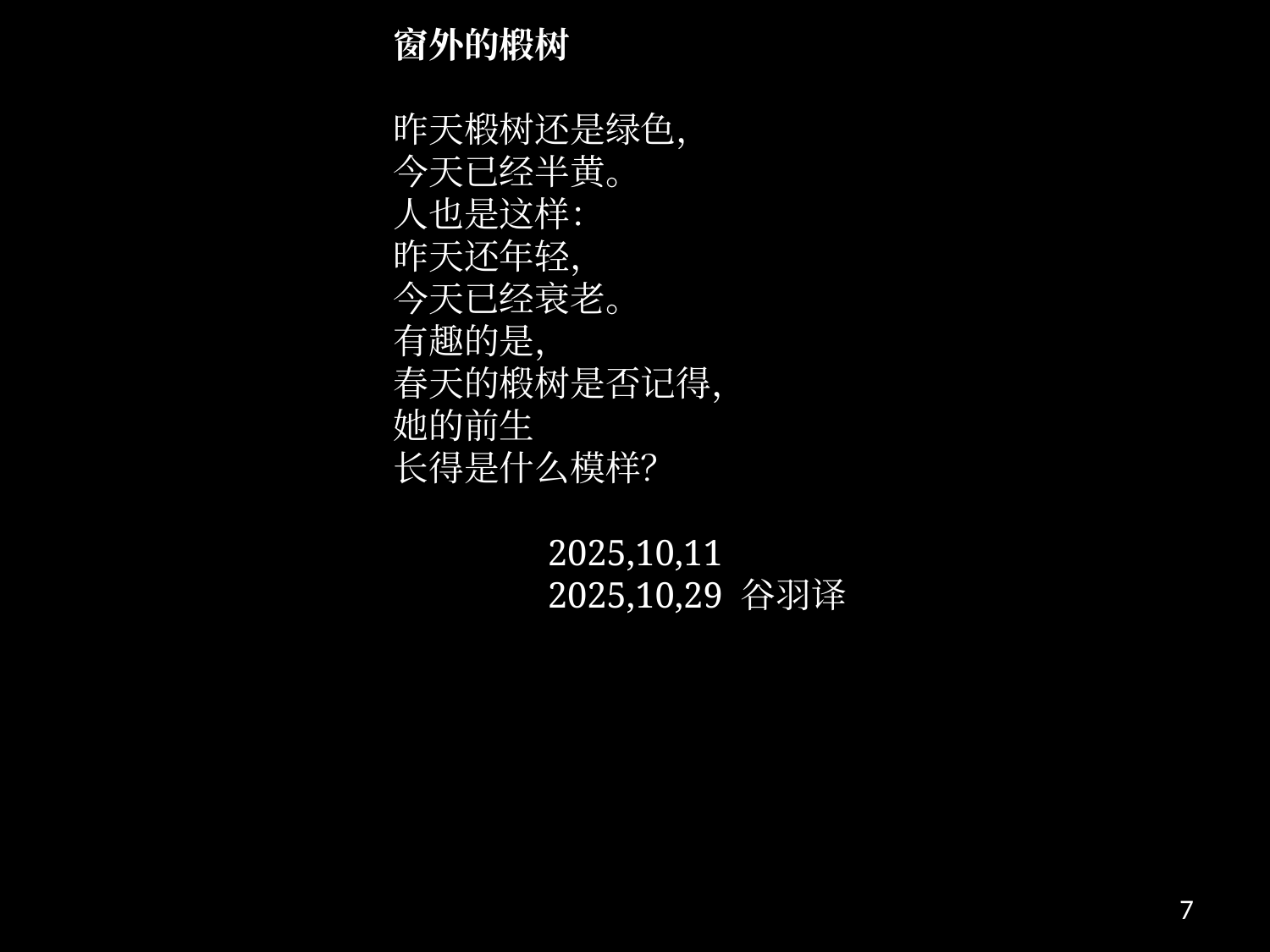

窗外的椴树

昨天椴树还是绿色，
今天已经半黄。
人也是这样：
昨天还年轻，
今天已经衰老。
有趣的是，
春天的椴树是否记得，
她的前生
长得是什么模样？

   2025,10,11
   2025,10,29 谷羽译
7